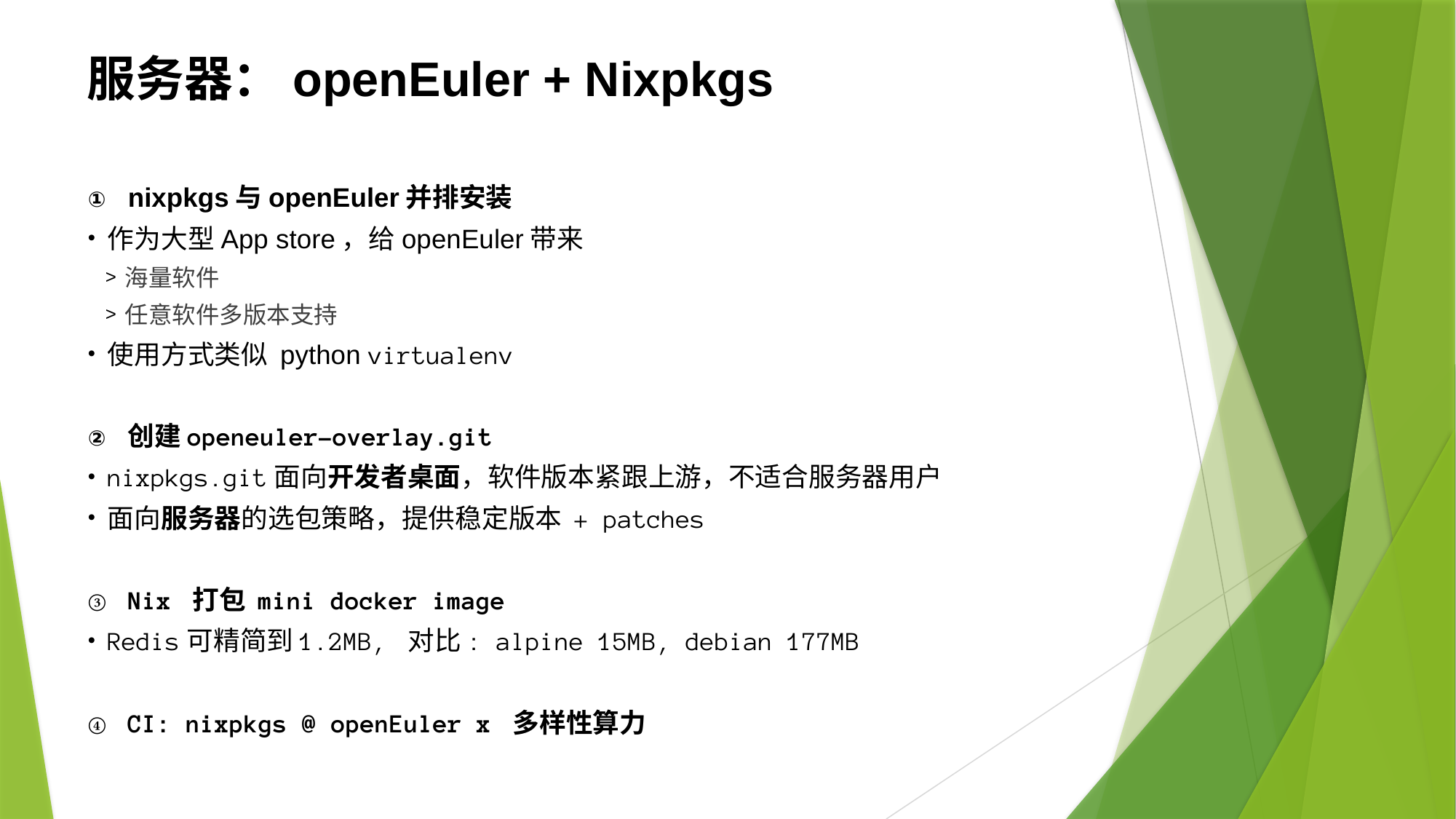

服务器：openEuler + Nixpkgs
nixpkgs与openEuler并排安装
作为大型App store，给openEuler带来
海量软件
任意软件多版本支持
使用方式类似 python virtualenv

创建openeuler-overlay.git
nixpkgs.git面向开发者桌面，软件版本紧跟上游，不适合服务器用户
面向服务器的选包策略，提供稳定版本 + patches

Nix 打包 mini docker image
Redis可精简到1.2MB, 对比: alpine 15MB, debian 177MB

CI: nixpkgs @ openEuler x 多样性算力